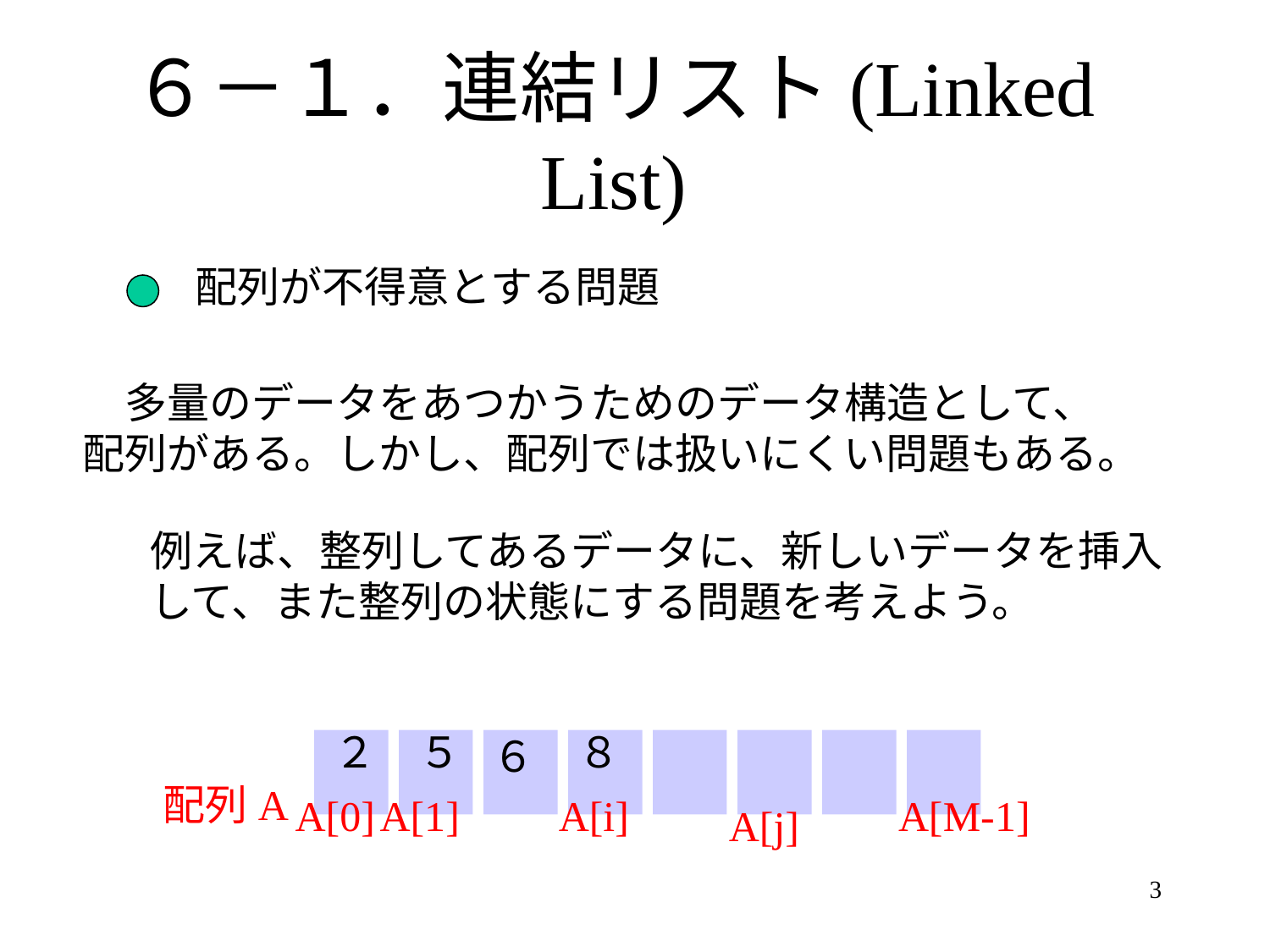

# ６－１．連結リスト(Linked List)
配列が不得意とする問題

　多量のデータをあつかうためのデータ構造として、
配列がある。しかし、配列では扱いにくい問題もある。
例えば、整列してあるデータに、新しいデータを挿入して、また整列の状態にする問題を考えよう。
２
５
８
６

配列A
A[0]
A[1]
A[i]
A[M-1]
A[j]
3